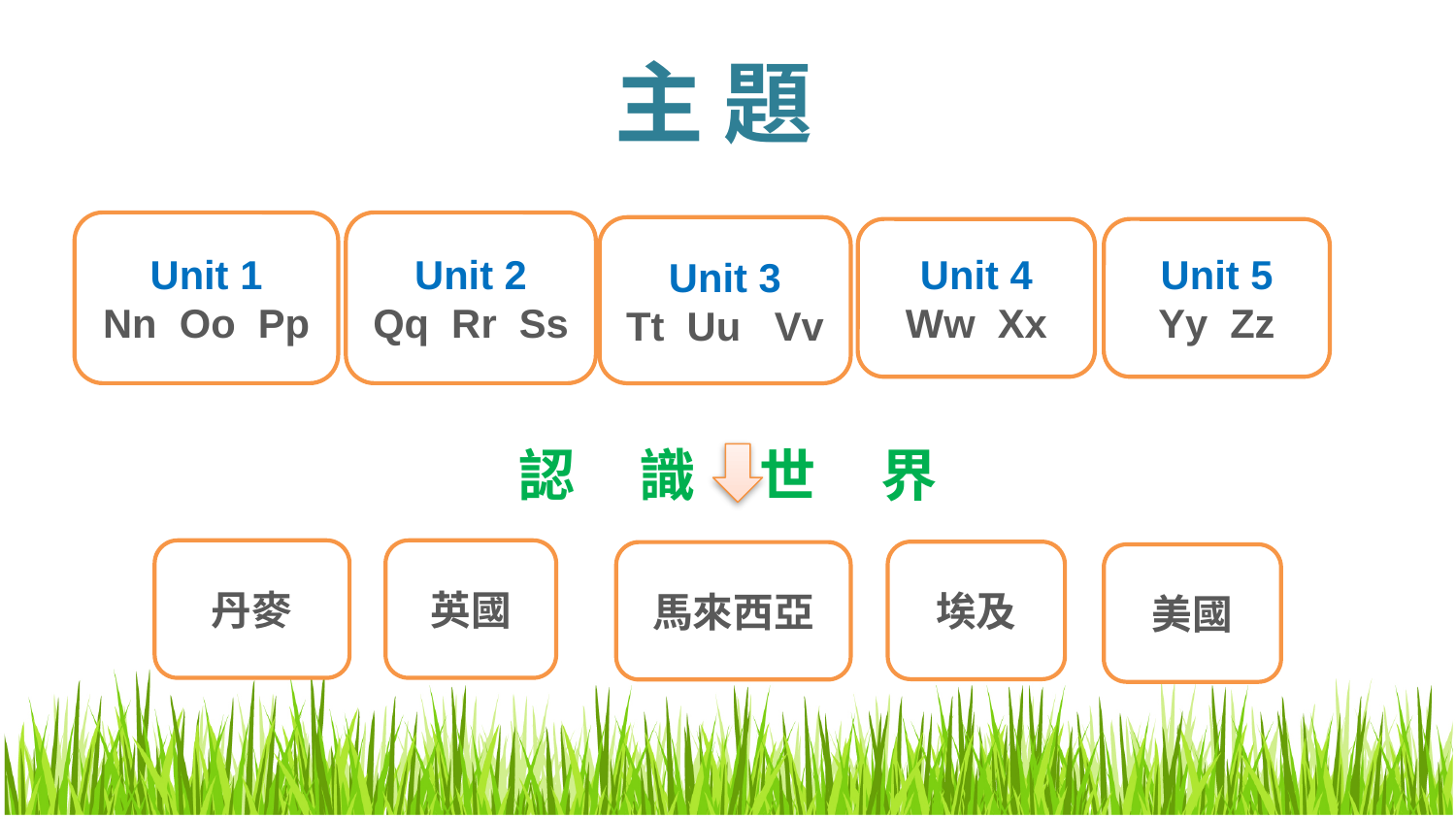

# 主 題

認     識     世     界

Unit 1
Nn  Oo  Pp
Unit 2
Qq  Rr  Ss
Unit 3
Tt  Uu   Vv
Unit 4
Ww  Xx
Unit 5
Yy  Zz

丹麥
英國
埃及
馬來西亞
美國